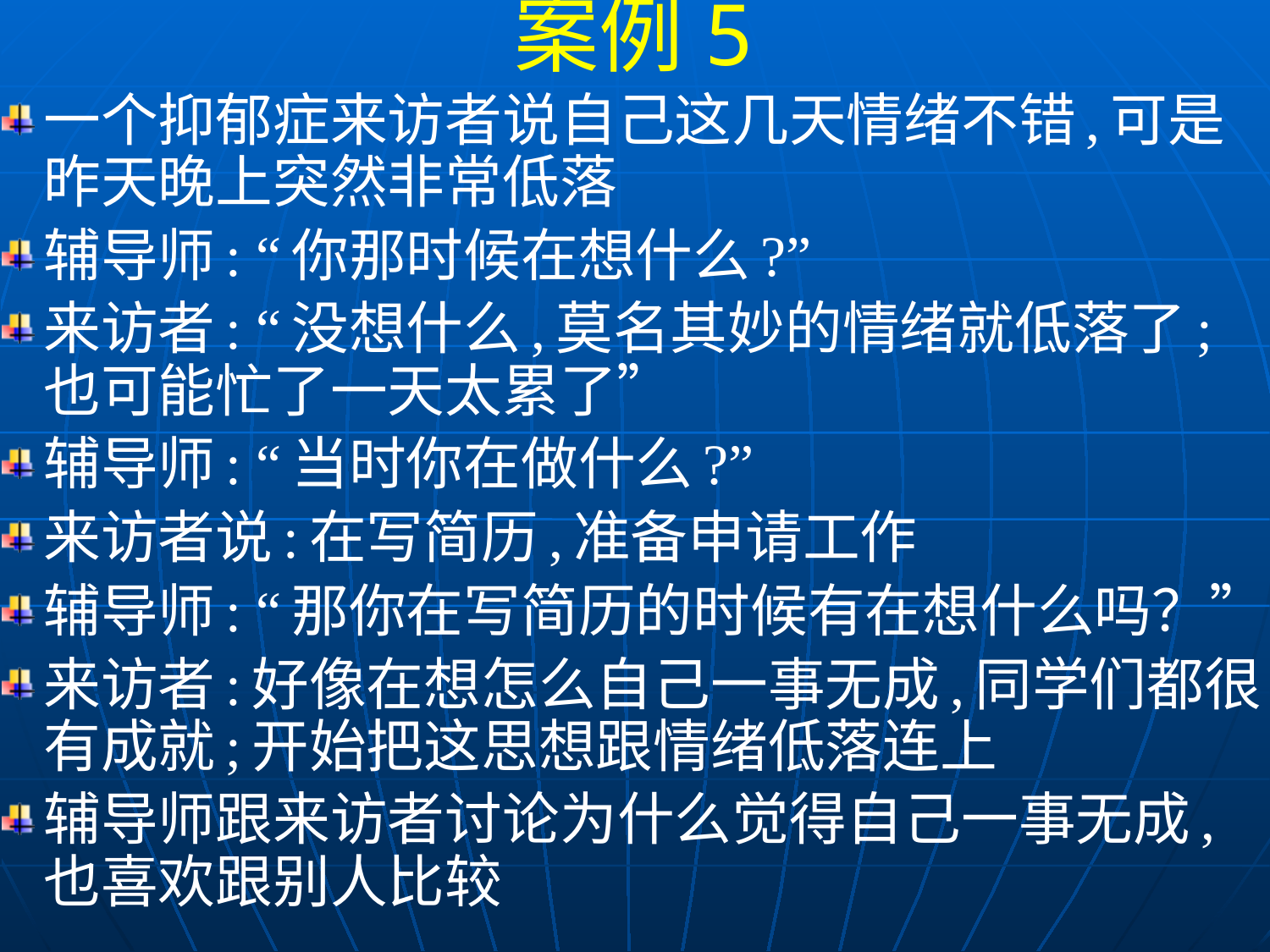

案例5
一个抑郁症来访者说自己这几天情绪不错,可是昨天晚上突然非常低落
辅导师: “你那时候在想什么?”
来访者: “没想什么,莫名其妙的情绪就低落了;也可能忙了一天太累了”
辅导师: “当时你在做什么?”
来访者说:在写简历,准备申请工作
辅导师: “那你在写简历的时候有在想什么吗？”
来访者:好像在想怎么自己一事无成,同学们都很有成就;开始把这思想跟情绪低落连上
辅导师跟来访者讨论为什么觉得自己一事无成,也喜欢跟别人比较